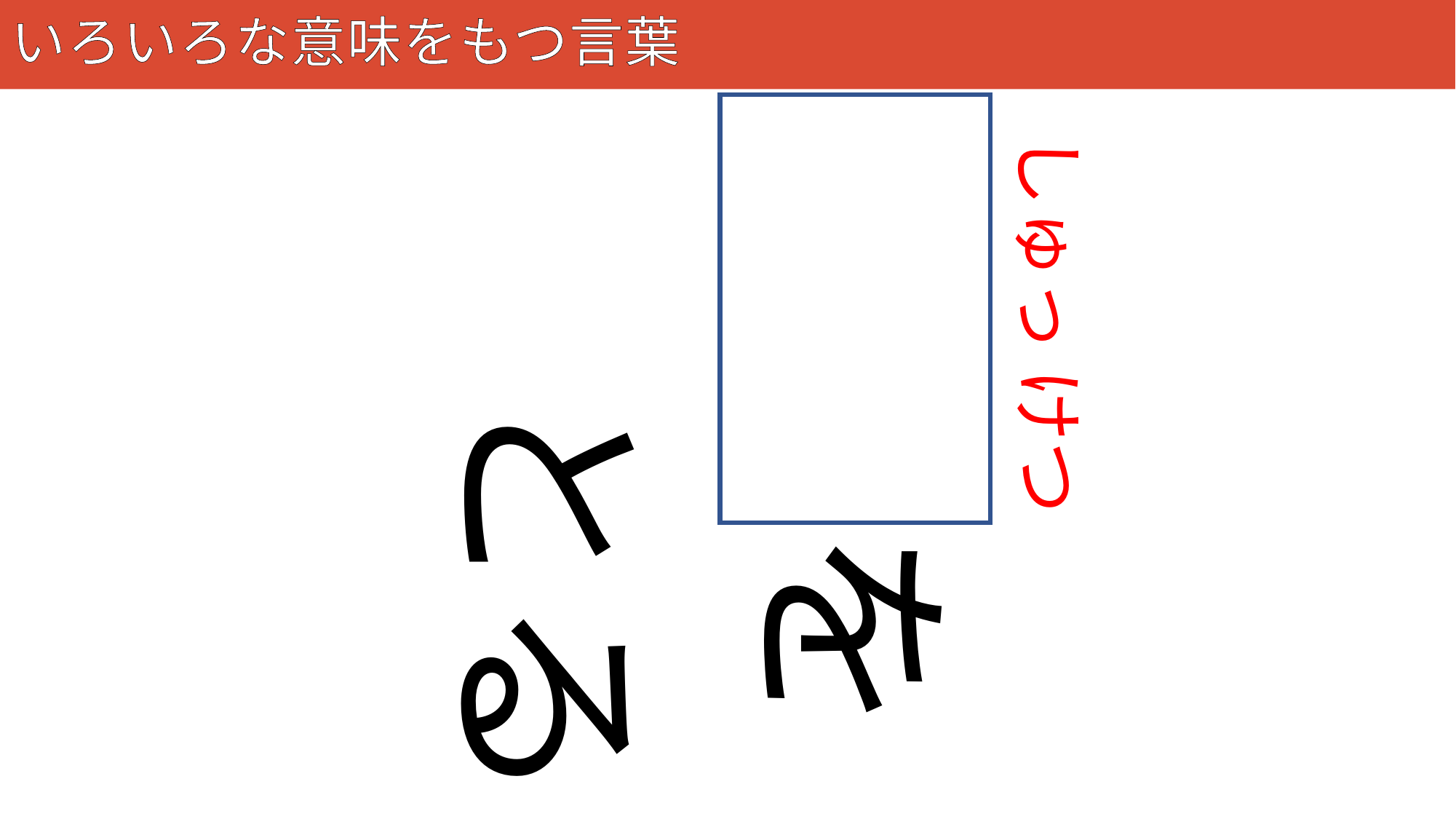

# いろいろな意味をもつ言葉
127
出欠を

しゅっ けつ
とる